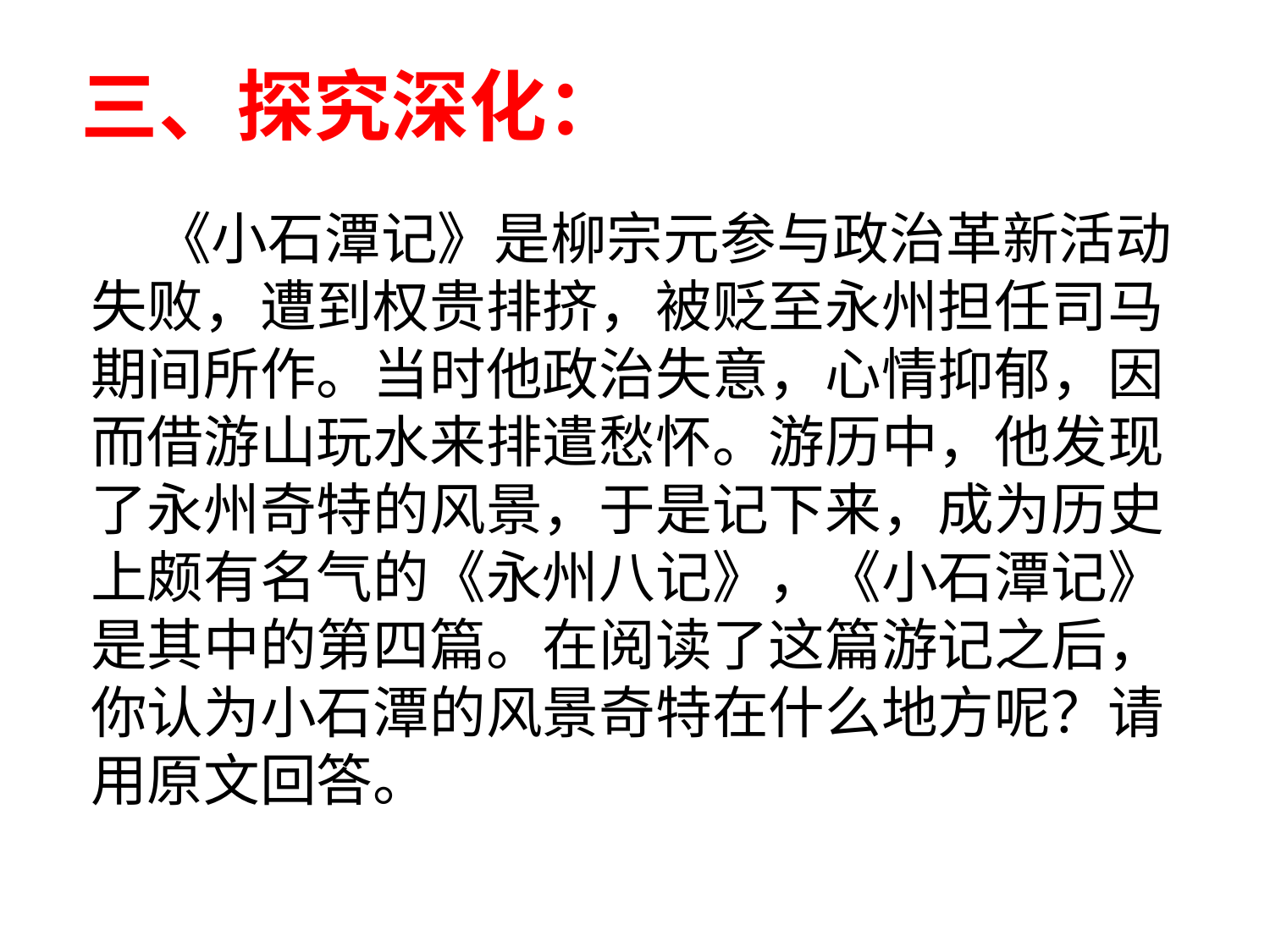

三、探究深化：
    《小石潭记》是柳宗元参与政治革新活动失败，遭到权贵排挤，被贬至永州担任司马期间所作。当时他政治失意，心情抑郁，因而借游山玩水来排遣愁怀。游历中，他发现了永州奇特的风景，于是记下来，成为历史上颇有名气的《永州八记》，《小石潭记》是其中的第四篇。在阅读了这篇游记之后，你认为小石潭的风景奇特在什么地方呢？请用原文回答。